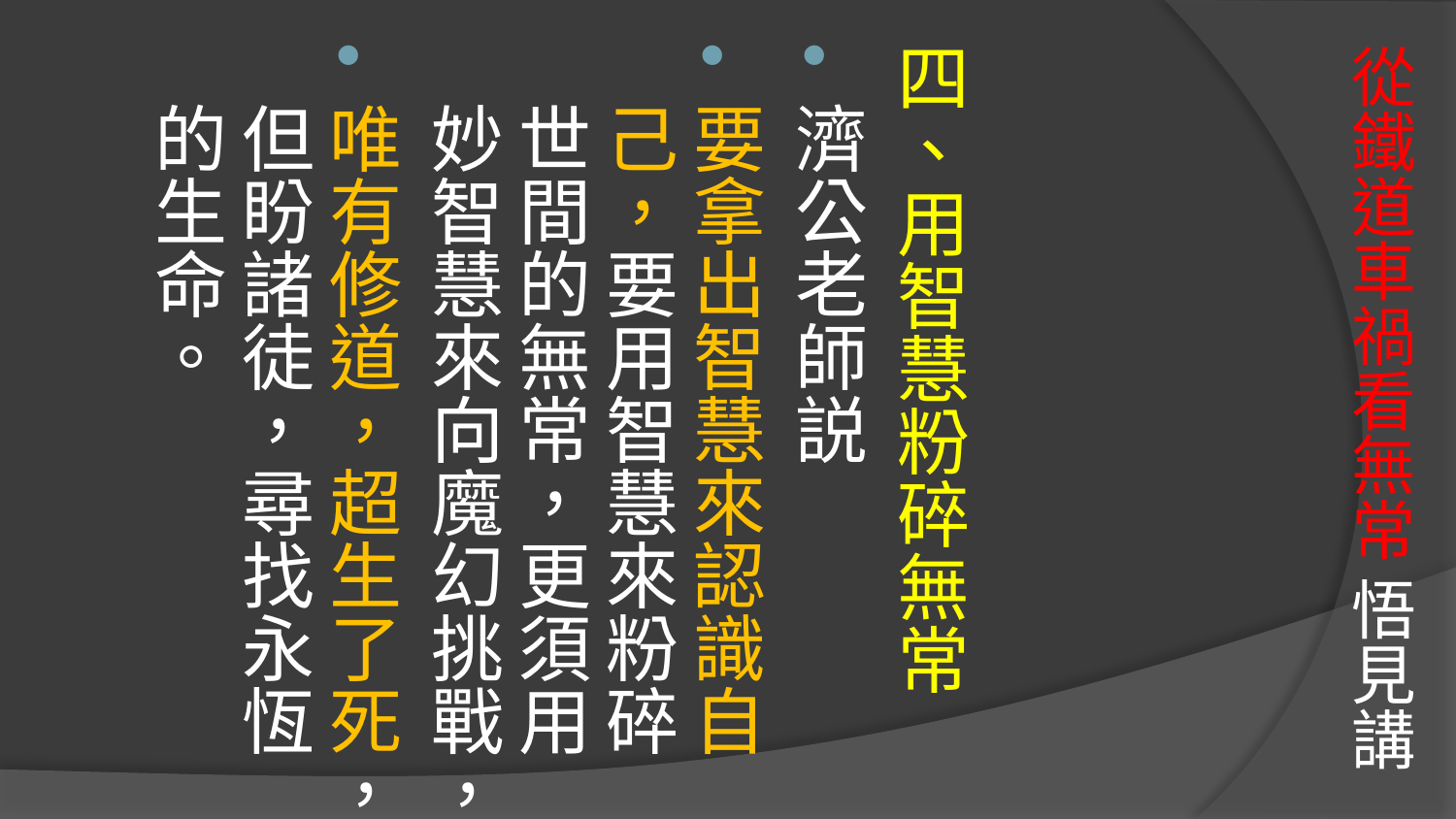

四、用智慧粉碎無常
濟公老師説
要拿出智慧來認識自己，要用智慧來粉碎世間的無常，更須用妙智慧來向魔幻挑戰，
唯有修道，超生了死，但盼諸徒，尋找永恆的生命。

# 從鐵道車禍看無常 悟見講